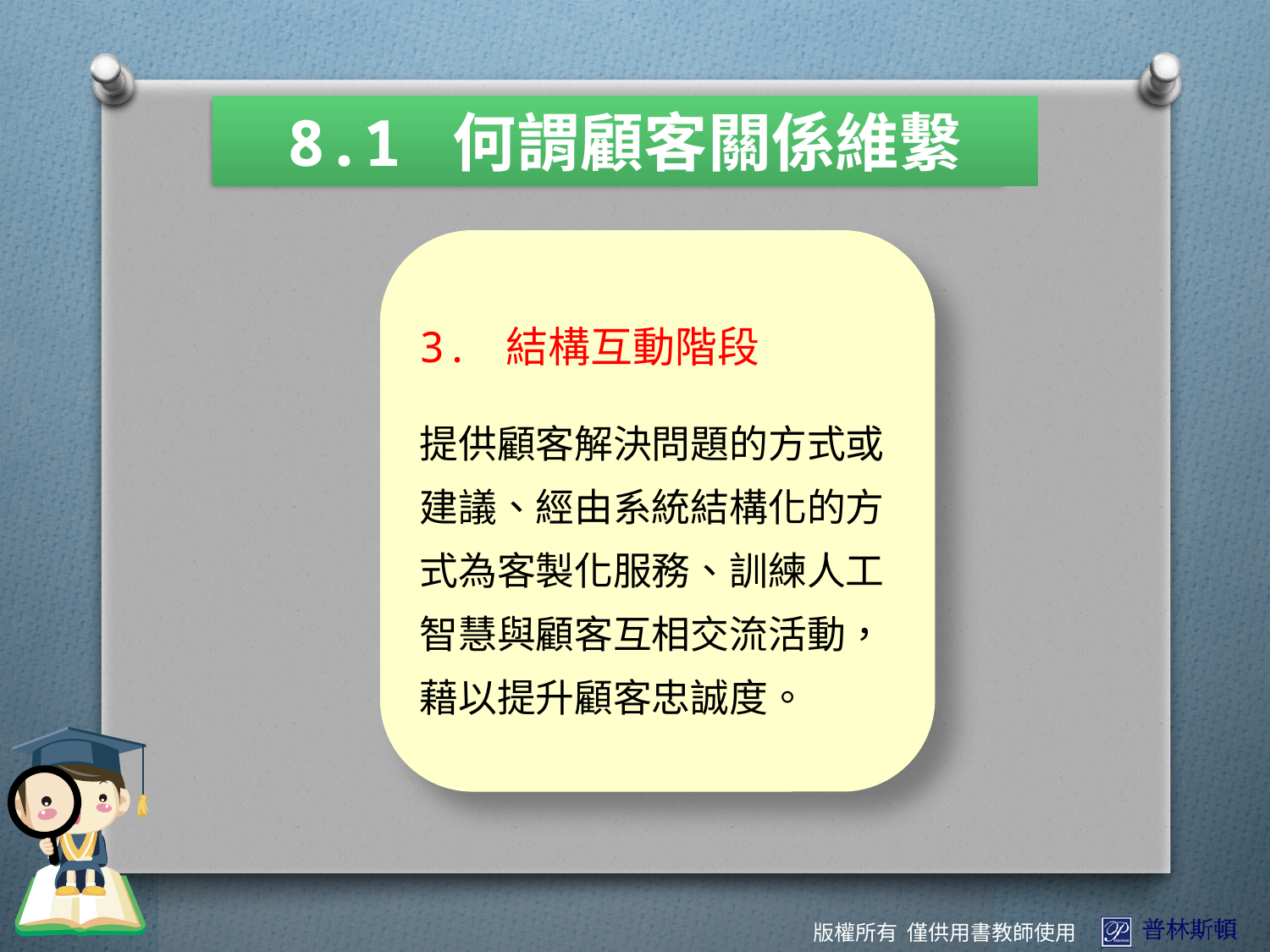

8.1 何謂顧客關係維繫
3. 結構互動階段
提供顧客解決問題的方式或建議、經由系統結構化的方式為客製化服務、訓練人工智慧與顧客互相交流活動，藉以提升顧客忠誠度。